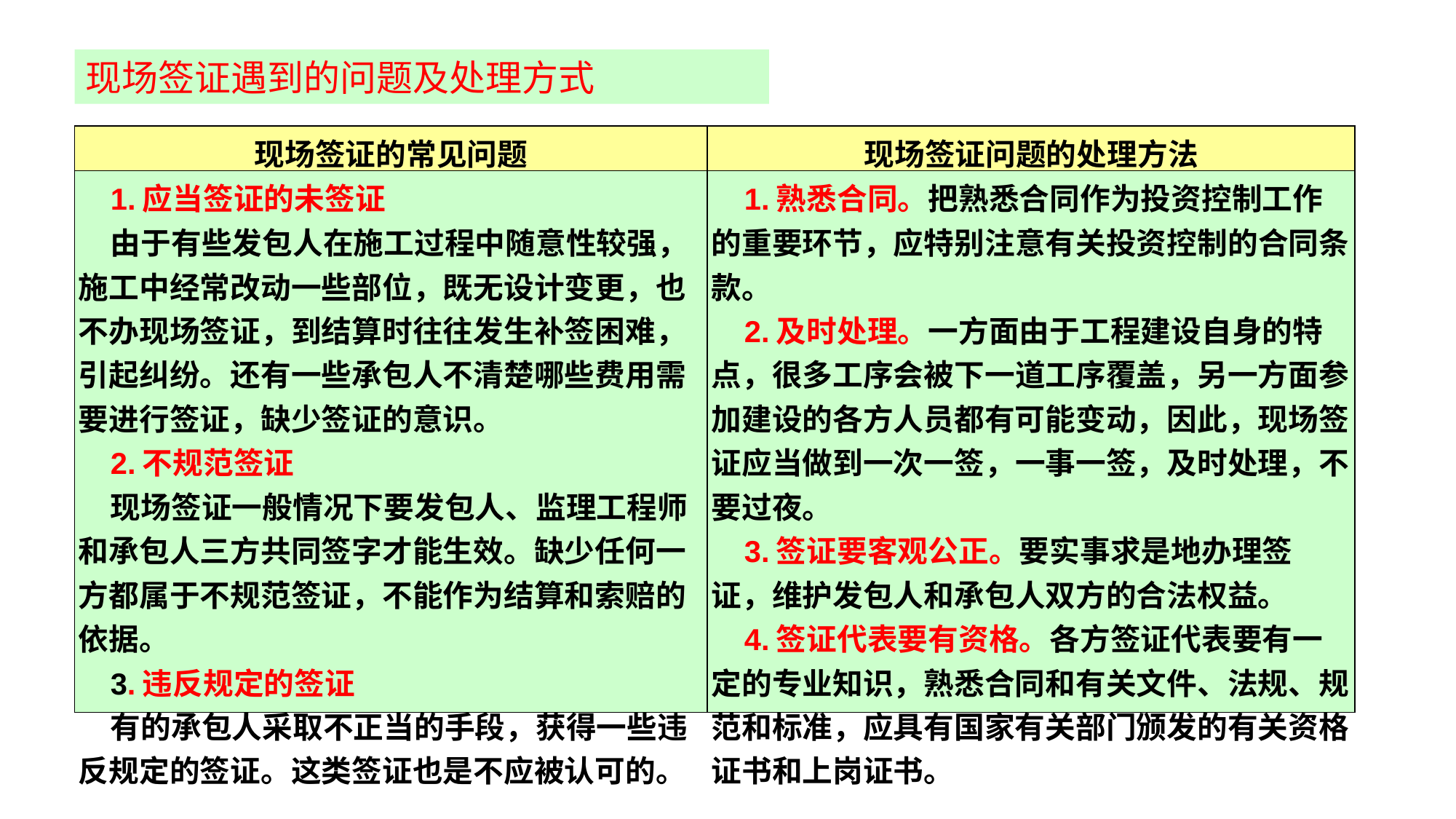

现场签证遇到的问题及处理方式
| 现场签证的常见问题 | 现场签证问题的处理方法 |
| --- | --- |
| 1.应当签证的未签证 由于有些发包人在施工过程中随意性较强，施工中经常改动一些部位，既无设计变更，也不办现场签证，到结算时往往发生补签困难，引起纠纷。还有一些承包人不清楚哪些费用需要进行签证，缺少签证的意识。 2.不规范签证 现场签证一般情况下要发包人、监理工程师和承包人三方共同签字才能生效。缺少任何一方都属于不规范签证，不能作为结算和索赔的依据。 3.违反规定的签证 有的承包人采取不正当的手段，获得一些违反规定的签证。这类签证也是不应被认可的。 | 1.熟悉合同。把熟悉合同作为投资控制工作的重要环节，应特别注意有关投资控制的合同条款。 2.及时处理。一方面由于工程建设自身的特点，很多工序会被下一道工序覆盖，另一方面参加建设的各方人员都有可能变动，因此，现场签证应当做到一次一签，一事一签，及时处理，不要过夜。 3.签证要客观公正。要实事求是地办理签证，维护发包人和承包人双方的合法权益。 4.签证代表要有资格。各方签证代表要有一定的专业知识，熟悉合同和有关文件、法规、规范和标准，应具有国家有关部门颁发的有关资格证书和上岗证书。 |